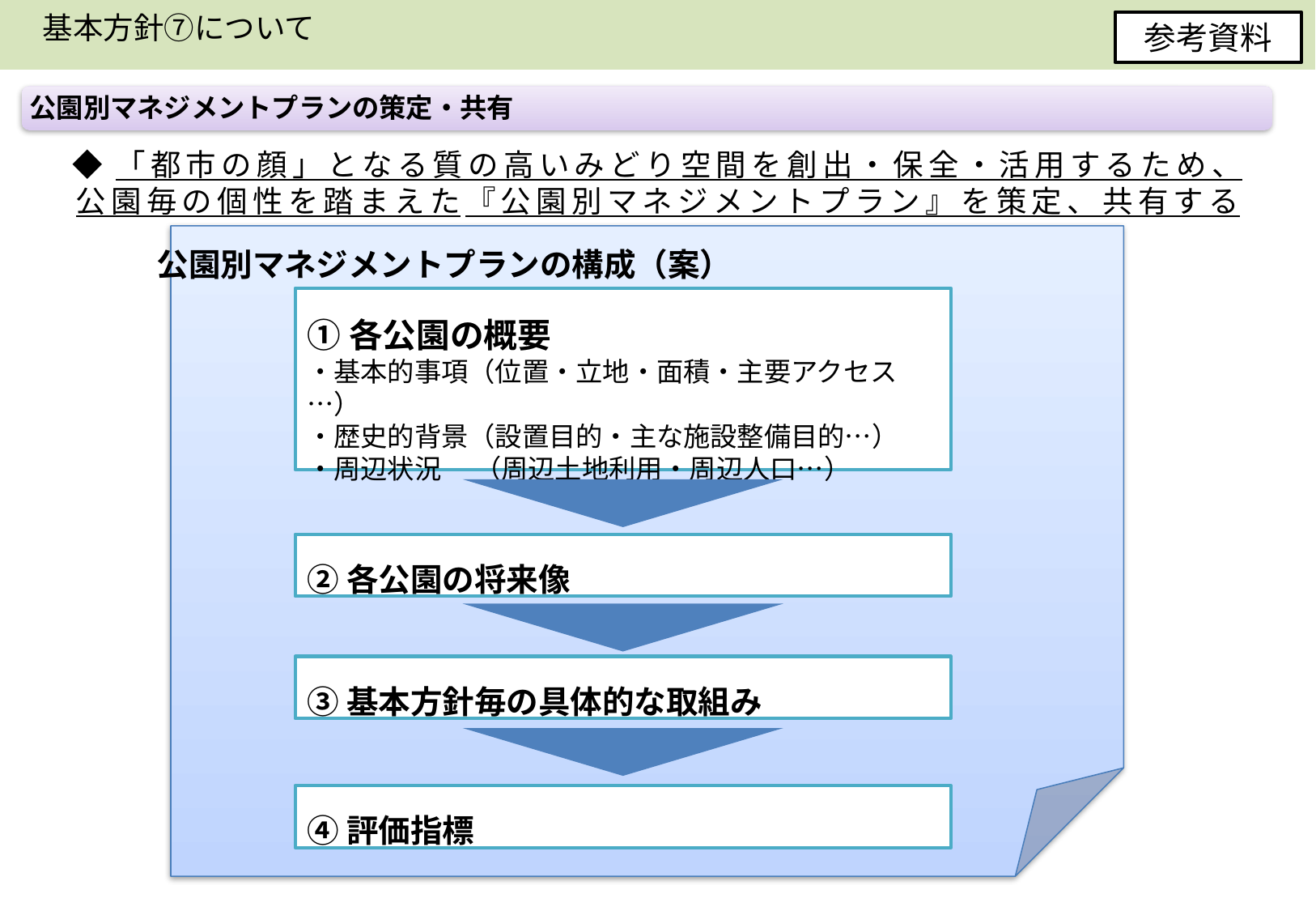

基本方針⑦について
参考資料

公園別マネジメントプランの策定・共有
◆「都市の顔」となる質の高いみどり空間を創出・保全・活用するため、
公園毎の個性を踏まえた『公園別マネジメントプラン』を策定、共有する
公園別マネジメントプランの構成（案）

①各公園の概要
・基本的事項（位置・立地・面積・主要アクセス…）
・歴史的背景（設置目的・主な施設整備目的…）
・周辺状況　 （周辺土地利用・周辺人口…）

②各公園の将来像

③基本方針毎の具体的な取組み

④評価指標